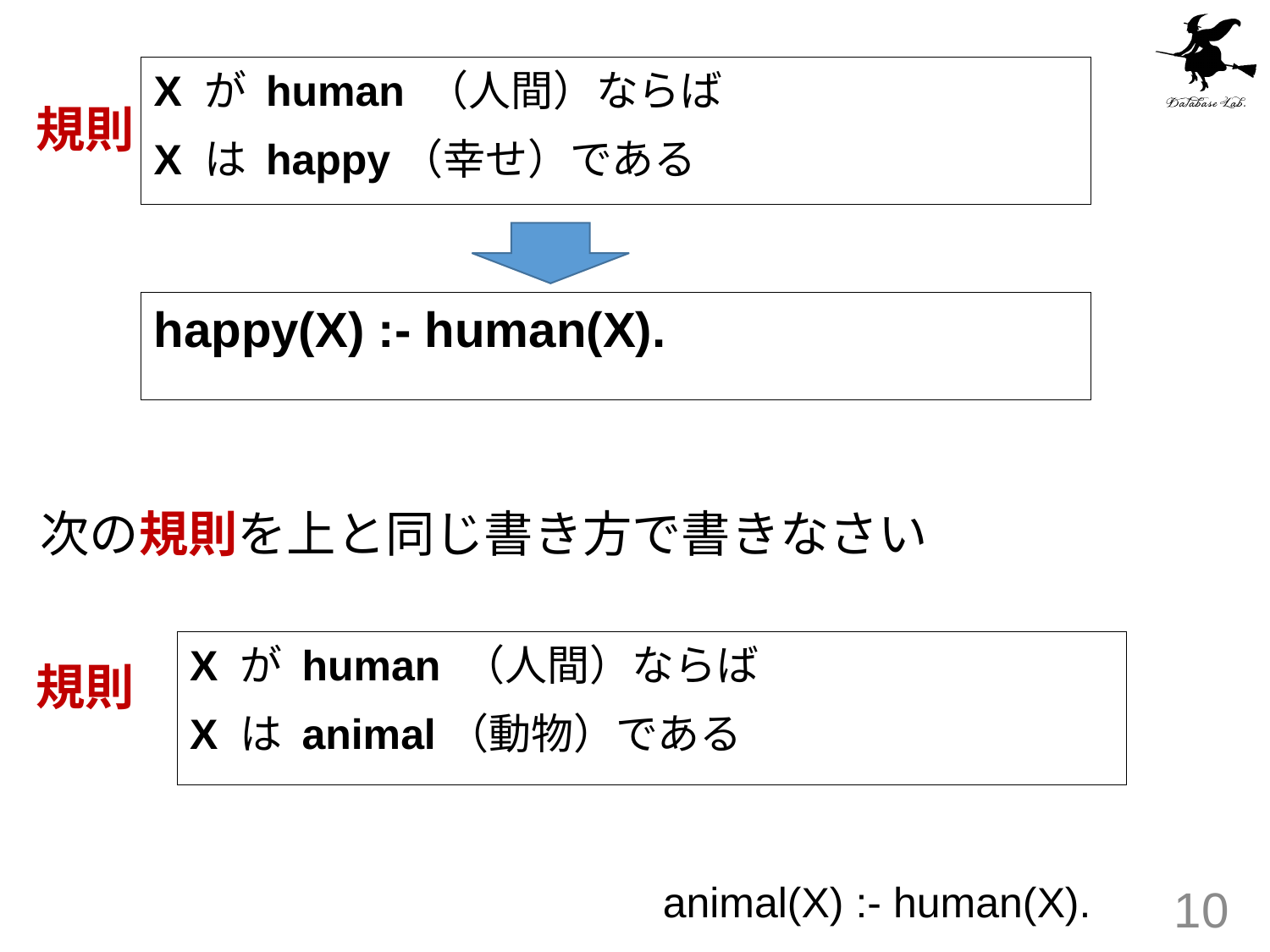

X が human （人間）ならば
X は happy（幸せ）である
規則

happy(X) :- human(X).
次の規則を上と同じ書き方で書きなさい
X が human （人間）ならば
X は animal（動物）である
規則
animal(X) :- human(X).
10